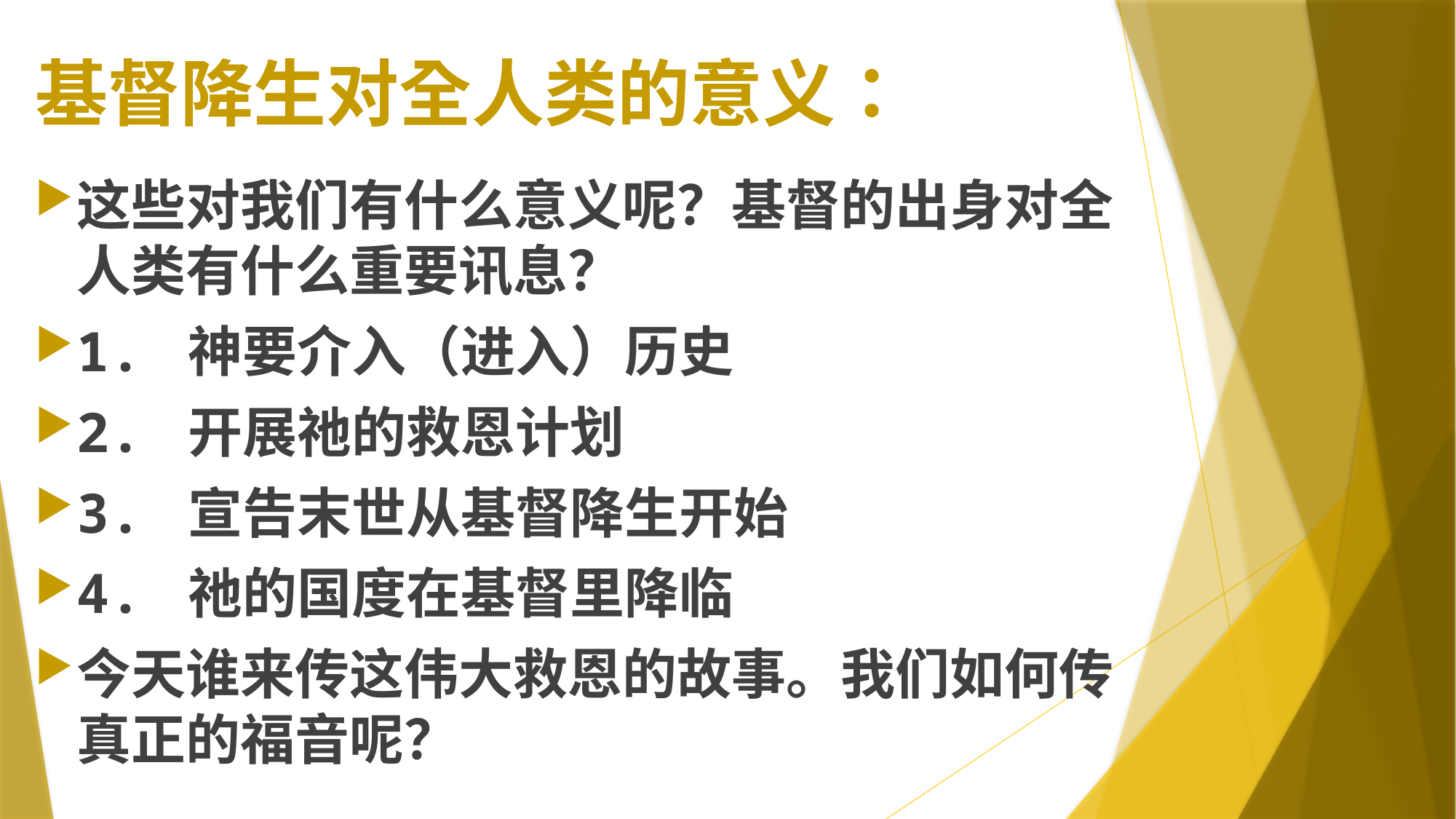

# 基督降生对全人类的意义：
这些对我们有什么意义呢？基督的出身对全人类有什么重要讯息？
1. 神要介入（进入）历史
2. 开展祂的救恩计划
3. 宣告末世从基督降生开始
4. 祂的国度在基督里降临
今天谁来传这伟大救恩的故事。我们如何传真正的福音呢？